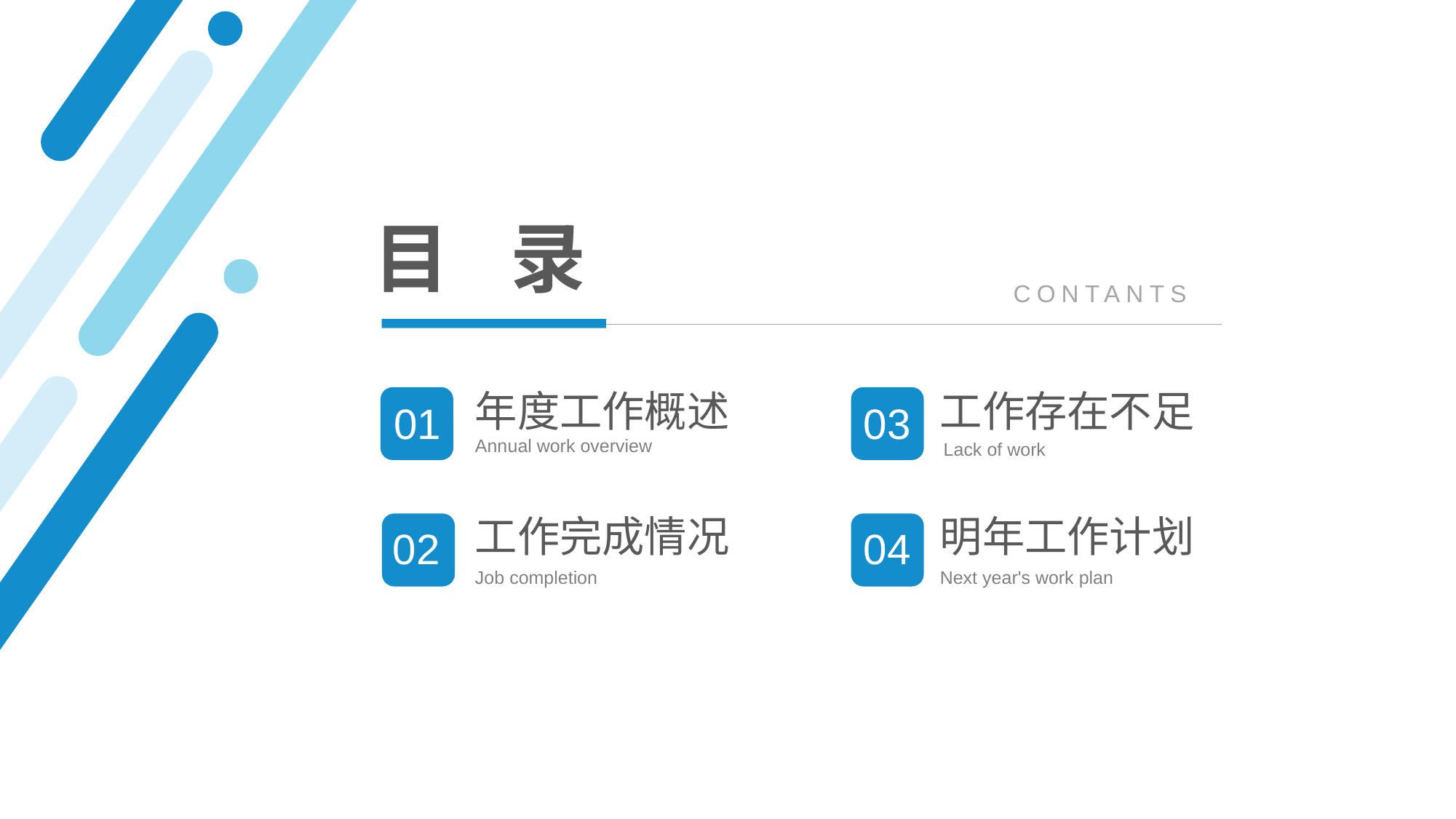

目   录
CONTANTS

年度工作概述
工作存在不足

01
03
Annual work overview
Lack of work
工作完成情况
明年工作计划

02
04
Job completion
Next year's work plan